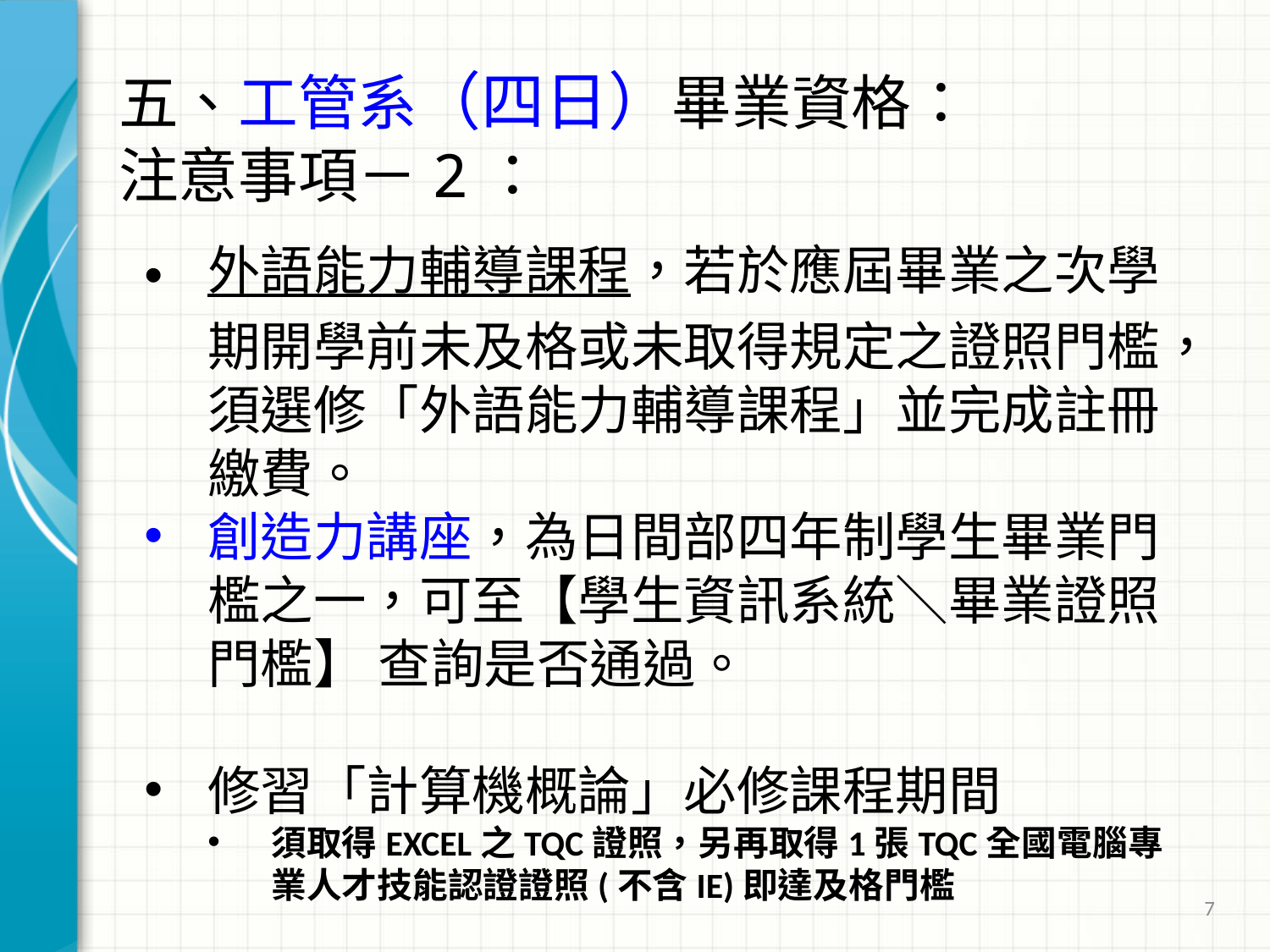

# 五、工管系（四日）畢業資格： 注意事項－2：
外語能力輔導課程，若於應屆畢業之次學期開學前未及格或未取得規定之證照門檻，須選修「外語能力輔導課程」並完成註冊繳費。
創造力講座，為日間部四年制學生畢業門檻之一，可至【學生資訊系統＼畢業證照門檻】 查詢是否通過。

修習「計算機概論」必修課程期間
須取得EXCEL之TQC證照，另再取得1張TQC全國電腦專業人才技能認證證照(不含IE)即達及格門檻

7